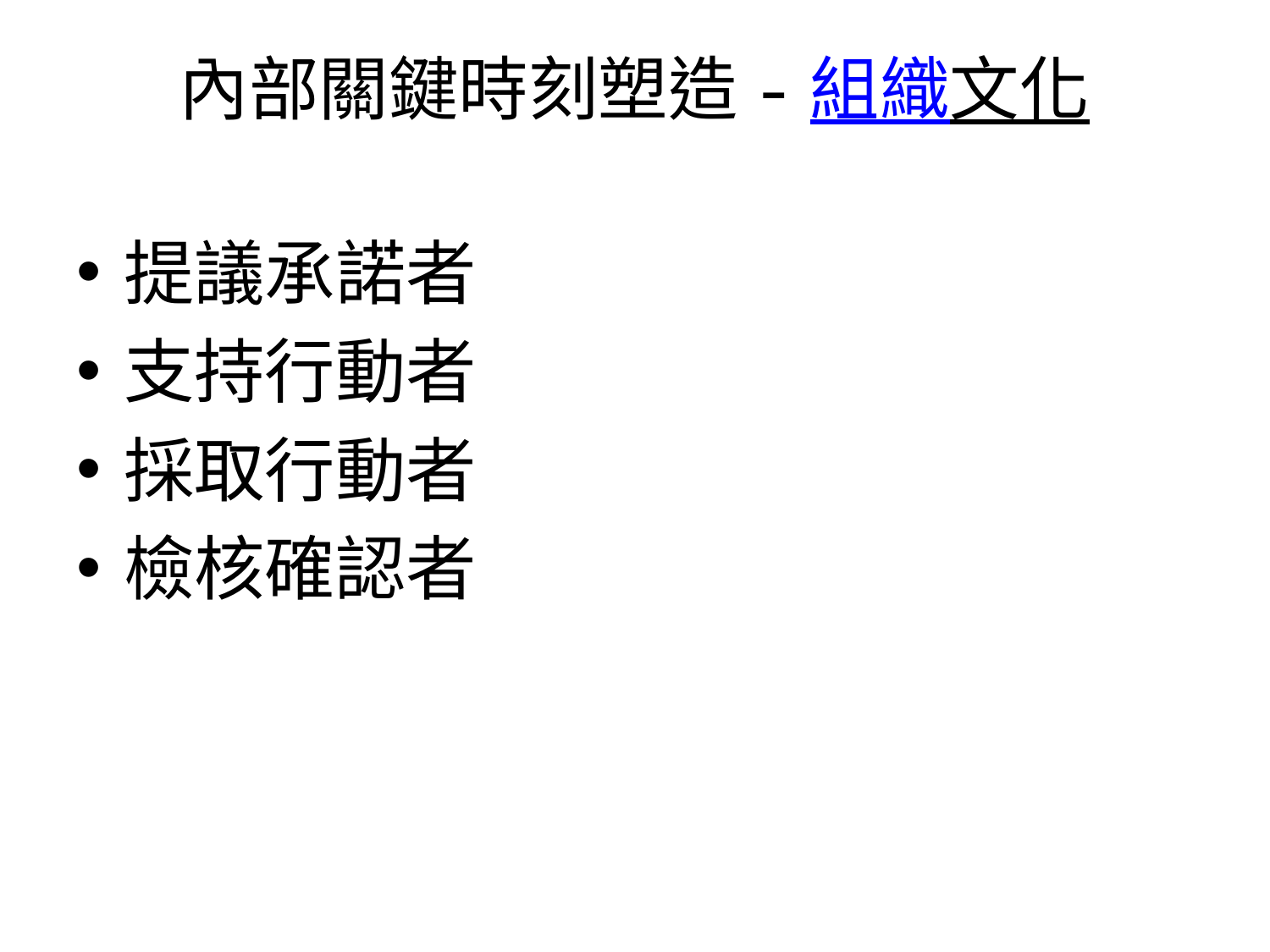

# 內部關鍵時刻塑造-組織文化
提議承諾者
支持行動者
採取行動者
檢核確認者